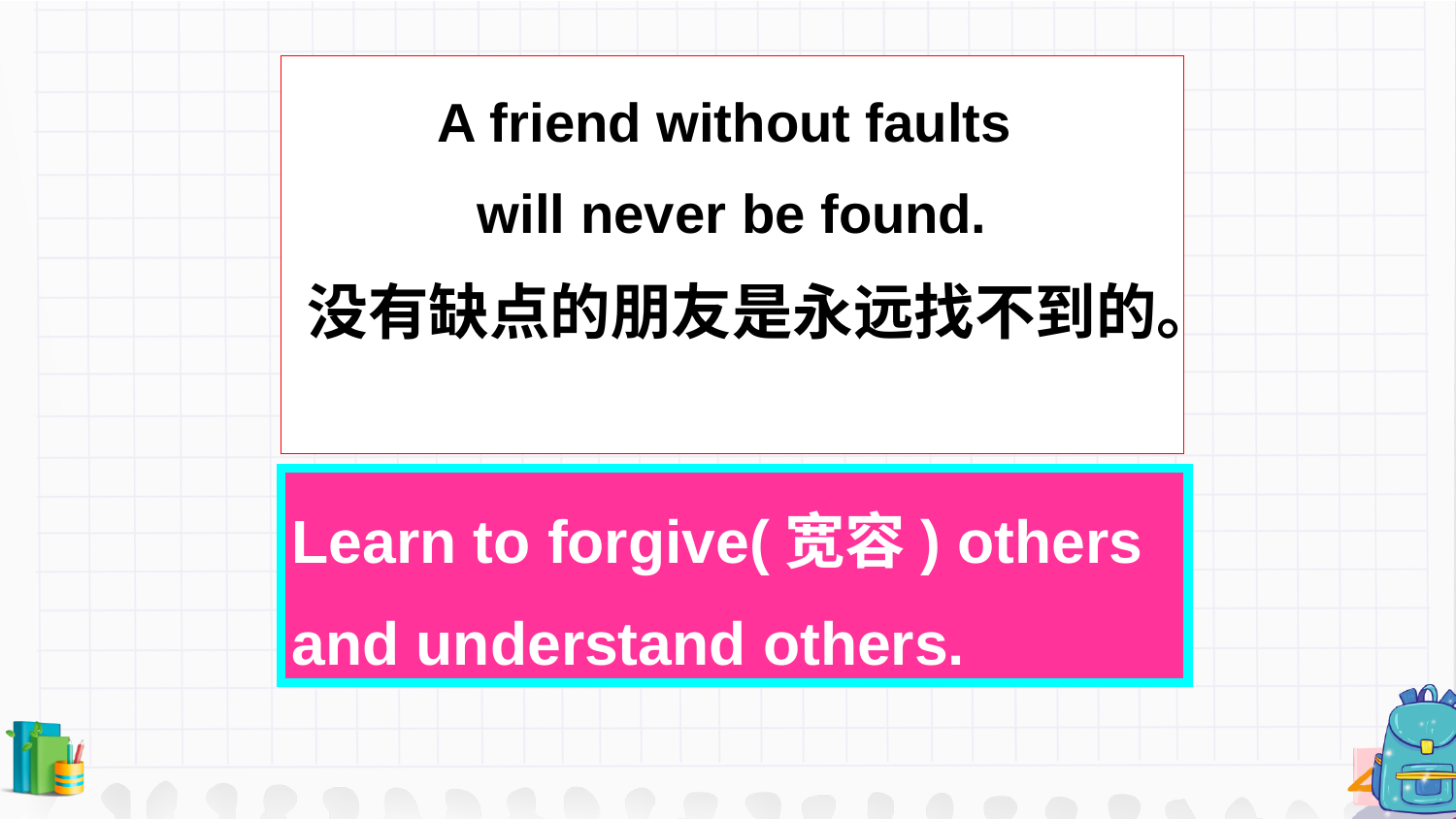

A friend without faults
will never be found.
没有缺点的朋友是永远找不到的。
Learn to forgive(宽容) others and understand others.